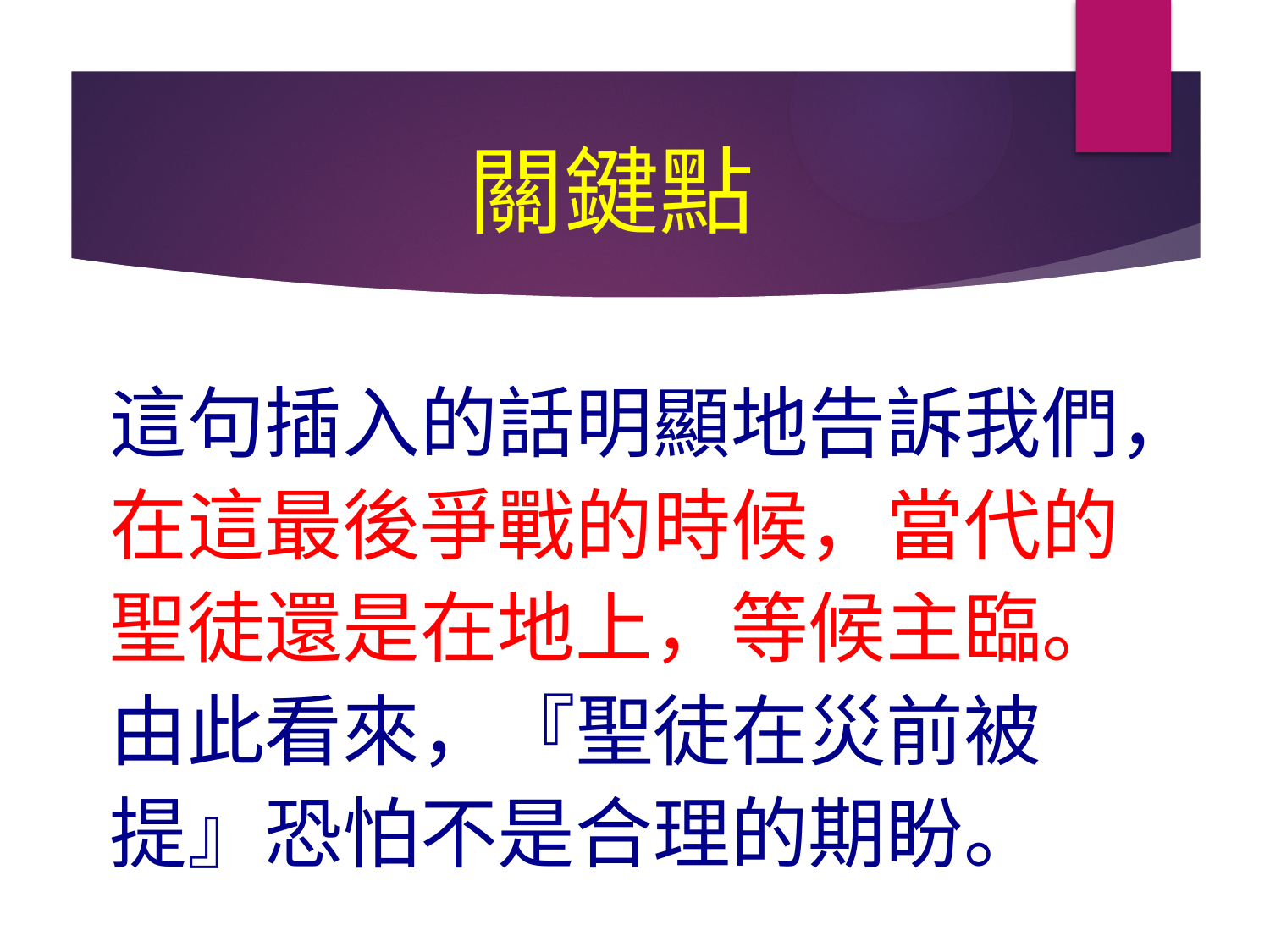

# 關鍵點
這句插入的話明顯地告訴我們，在這最後爭戰的時候，當代的聖徒還是在地上，等候主臨。由此看來，『聖徒在災前被提』恐怕不是合理的期盼。